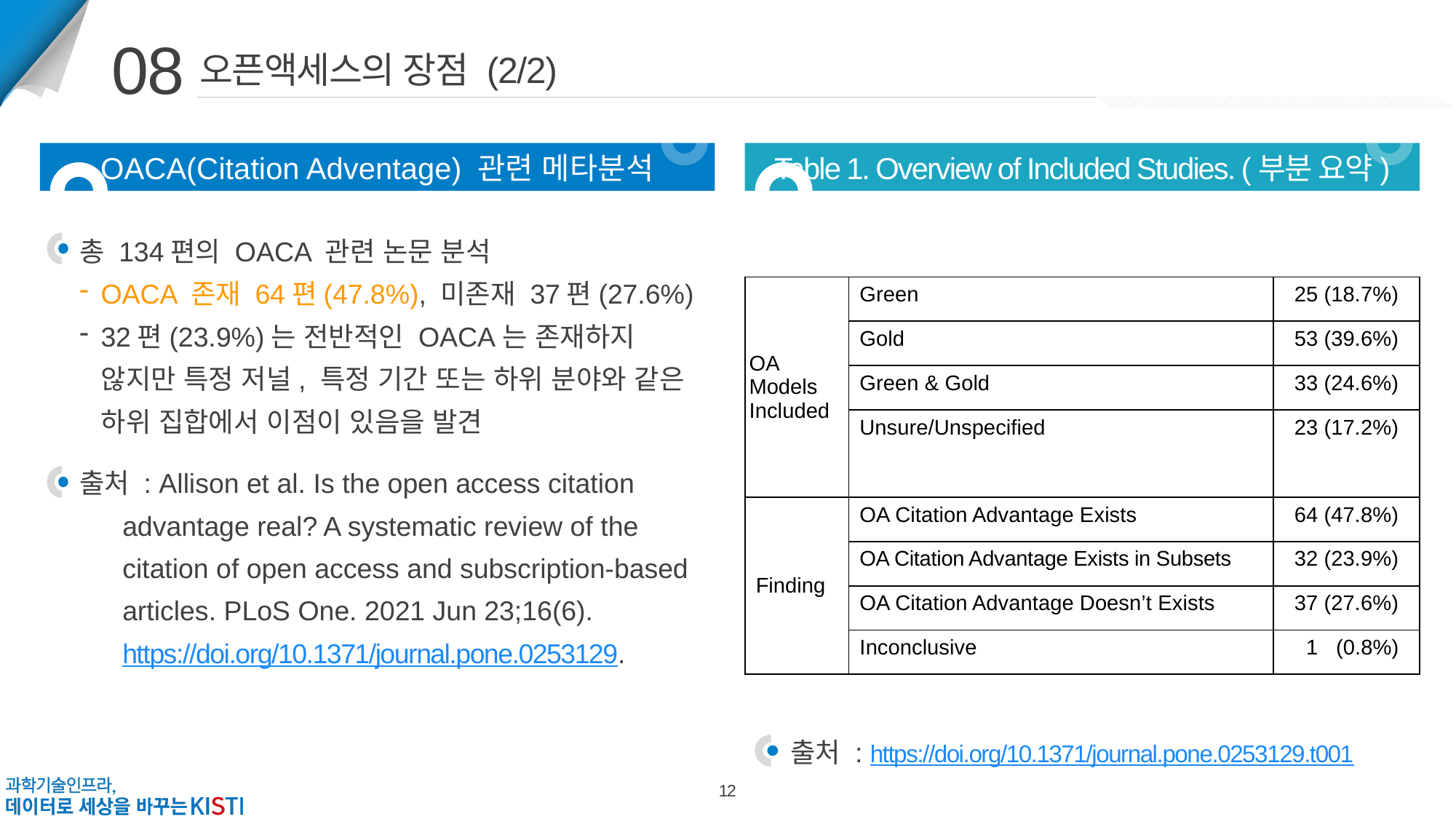

08
오픈액세스의 장점 (2/2)

OACA(Citation Adventage) 관련 메타분석

Table 1. Overview of Included Studies. (부분 요약)

총 134편의 OACA 관련 논문 분석
OACA 존재 64편(47.8%), 미존재 37편(27.6%)
32편(23.9%)는 전반적인 OACA는 존재하지 않지만 특정 저널, 특정 기간 또는 하위 분야와 같은 하위 집합에서 이점이 있음을 발견

| OA Models Included | Green | 25 (18.7%) |
| --- | --- | --- |
|  | Gold | 53 (39.6%) |
|  | Green & Gold | 33 (24.6%) |
|  | Unsure/Unspecified | 23 (17.2%) |
| Finding | OA Citation Advantage Exists | 64 (47.8%) |
|  | OA Citation Advantage Exists in Subsets | 32 (23.9%) |
|  | OA Citation Advantage Doesn’t Exists | 37 (27.6%) |
|  | Inconclusive | 1 (0.8%) |
출처 : Allison et al. Is the open access citation advantage real? A systematic review of the citation of open access and subscription-based articles. PLoS One. 2021 Jun 23;16(6). https://doi.org/10.1371/journal.pone.0253129.

출처 : https://doi.org/10.1371/journal.pone.0253129.t001

12